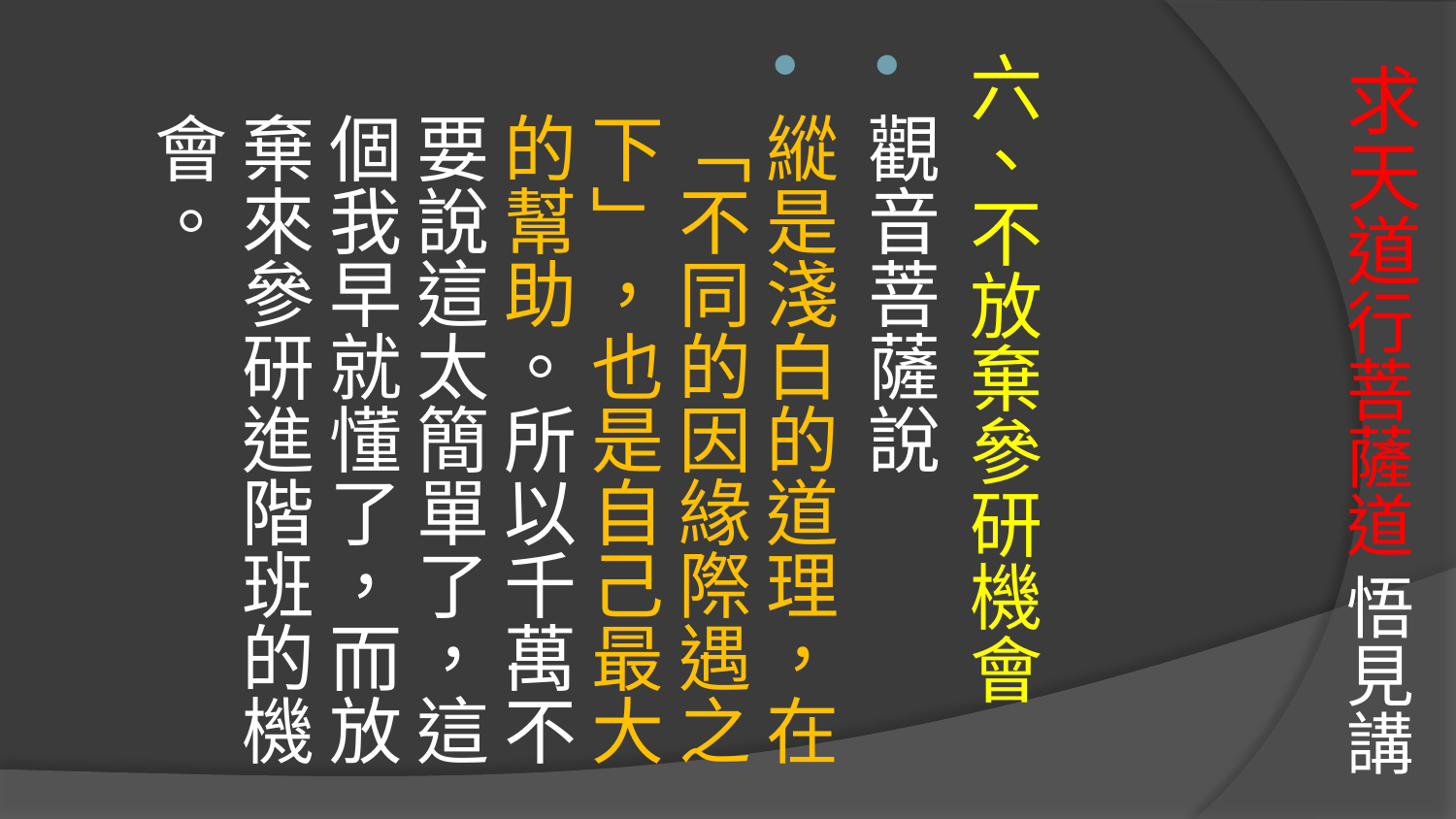

# 求天道行菩薩道 悟見講
六、不放棄參研機會
觀音菩薩說
縱是淺白的道理，在「不同的因緣際遇之下」，也是自己最大的幫助。所以千萬不要說這太簡單了，這個我早就懂了，而放棄來參研進階班的機會。